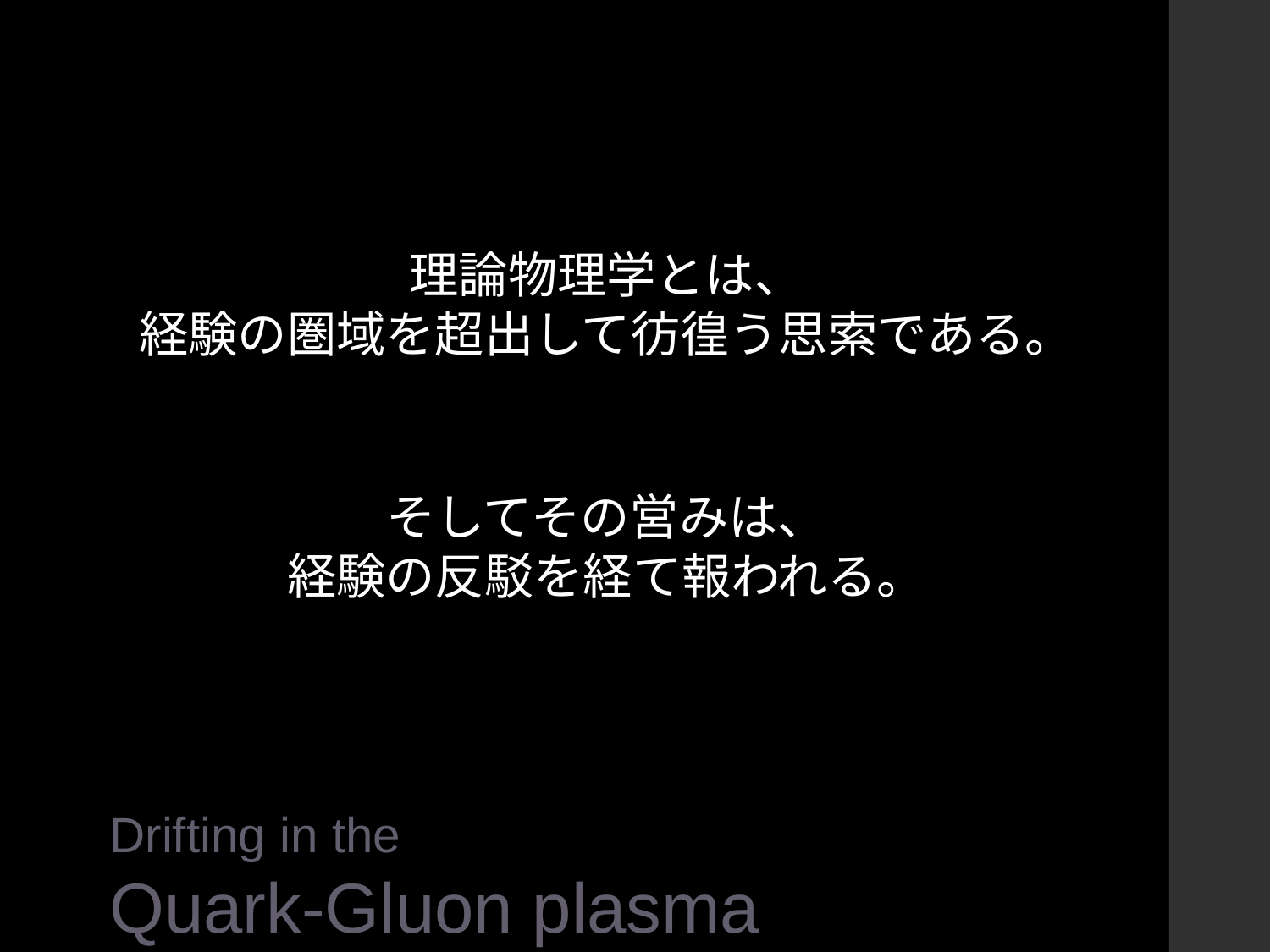

理論物理学とは、
経験の圏域を超出して彷徨う思索である。
そしてその営みは、
経験の反駁を経て報われる。